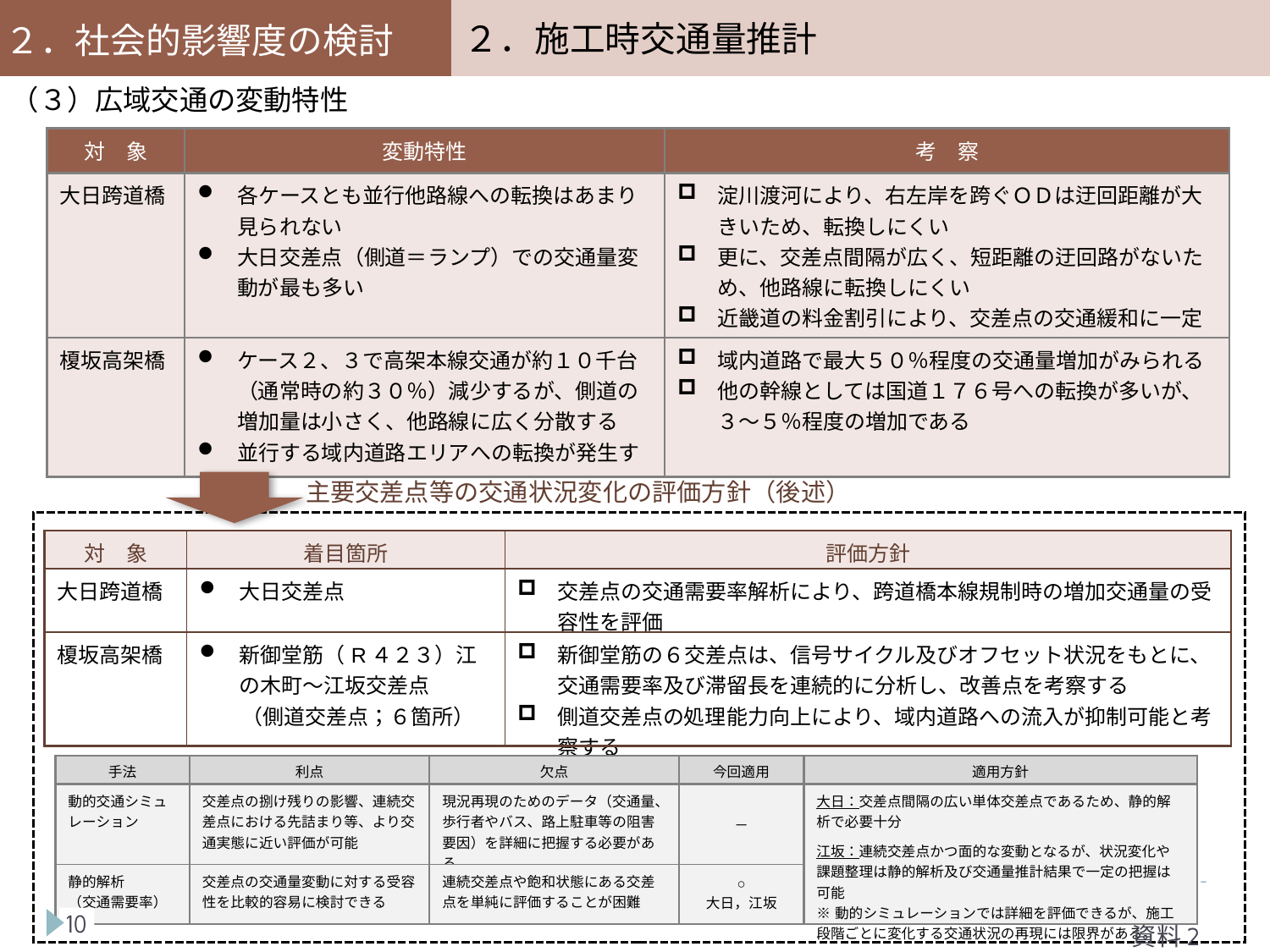

２．施工時交通量推計
●施工ケース別交通量変動図（榎坂高架橋）

２．社会的影響度の検討
（３）広域交通の変動特性
| 対　象 | 変動特性 | 考　察 |
| --- | --- | --- |
| 大日跨道橋 | 各ケースとも並行他路線への転換はあまり見られない 大日交差点（側道＝ランプ）での交通量変動が最も多い | 淀川渡河により、右左岸を跨ぐＯＤは迂回距離が大きいため、転換しにくい 更に、交差点間隔が広く、短距離の迂回路がないため、他路線に転換しにくい 近畿道の料金割引により、交差点の交通緩和に一定の効果が見られた。今後、個別事象での検討が必要 |
| 榎坂高架橋 | ケース２、３で高架本線交通が約１０千台（通常時の約３０％）減少するが、側道の増加量は小さく、他路線に広く分散する 並行する域内道路エリアへの転換が発生する | 域内道路で最大５０％程度の交通量増加がみられる 他の幹線としては国道１７６号への転換が多いが、３～５％程度の増加である |
主要交差点等の交通状況変化の評価方針（後述）

| 対　象 | 着目箇所 | 評価方針 |
| --- | --- | --- |
| 大日跨道橋 | 大日交差点 | 交差点の交通需要率解析により、跨道橋本線規制時の増加交通量の受容性を評価 |
| 榎坂高架橋 | 新御堂筋（R４２３）江の木町～江坂交差点 　　（側道交差点；６箇所） | 新御堂筋の６交差点は、信号サイクル及びオフセット状況をもとに、交通需要率及び滞留長を連続的に分析し、改善点を考察する 側道交差点の処理能力向上により、域内道路への流入が抑制可能と考察する |
| 手法 | 利点 | 欠点 | 今回適用 | 適用方針 |
| --- | --- | --- | --- | --- |
| 動的交通シミュレーション | 交差点の捌け残りの影響、連続交差点における先詰まり等、より交通実態に近い評価が可能 | 現況再現のためのデータ（交通量、歩行者やバス、路上駐車等の阻害要因）を詳細に把握する必要がある | － | 大日：交差点間隔の広い単体交差点であるため、静的解析で必要十分 江坂：連続交差点かつ面的な変動となるが、状況変化や課題整理は静的解析及び交通量推計結果で一定の把握は可能 ※動的シミュレーションでは詳細を評価できるが、施工段階ごとに変化する交通状況の再現には限界がある。 |
| 静的解析 （交通需要率） | 交差点の交通量変動に対する受容性を比較的容易に検討できる | 連続交差点や飽和状態にある交差点を単純に評価することが困難 | ○ 大日，江坂 |  |
10

資料2